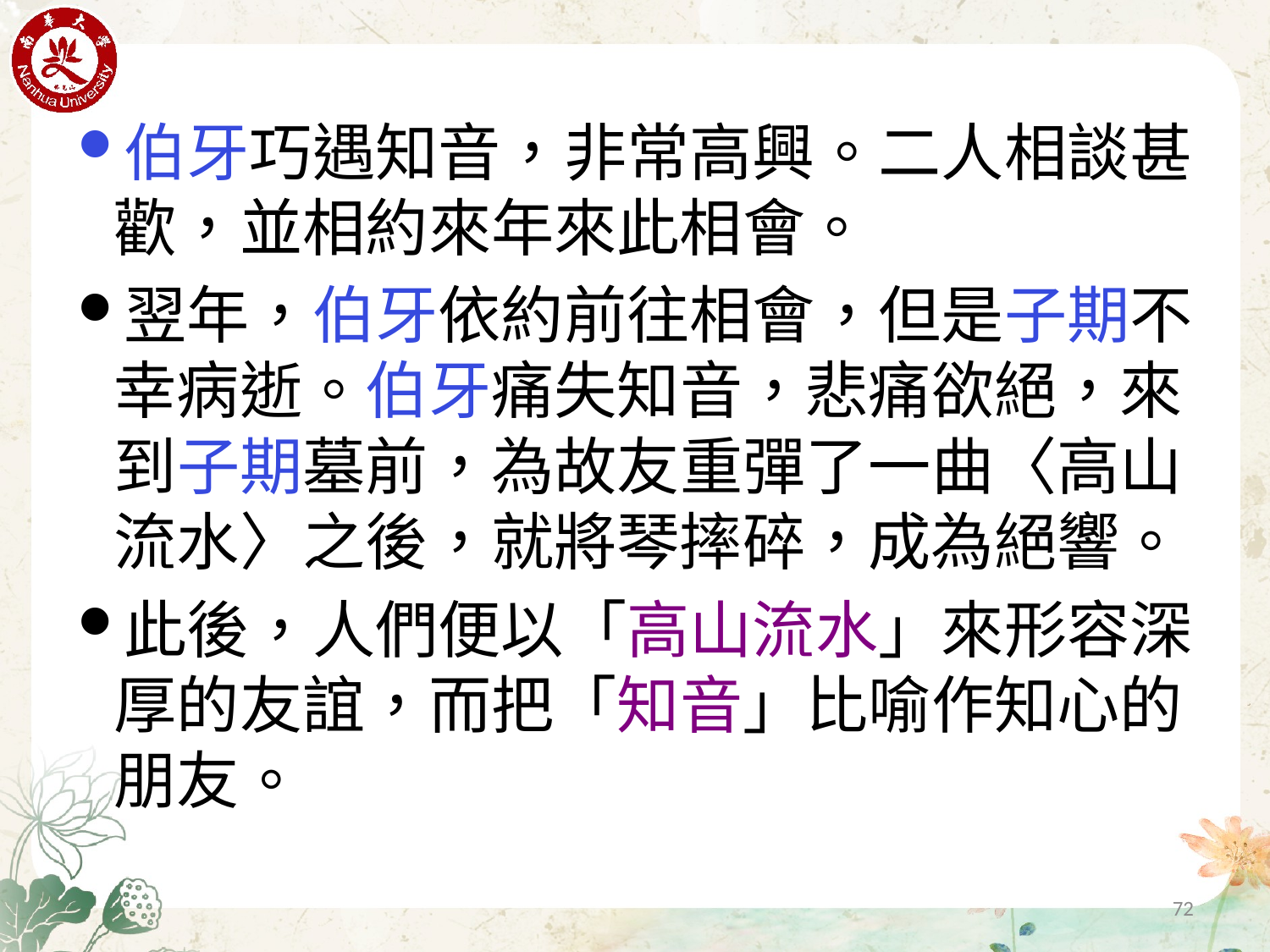

伯牙巧遇知音，非常高興。二人相談甚歡，並相約來年來此相會。
翌年，伯牙依約前往相會，但是子期不幸病逝。伯牙痛失知音，悲痛欲絕，來到子期墓前，為故友重彈了一曲〈高山流水〉之後，就將琴摔碎，成為絕響。
此後，人們便以「高山流水」來形容深厚的友誼，而把「知音」比喻作知心的朋友。
72